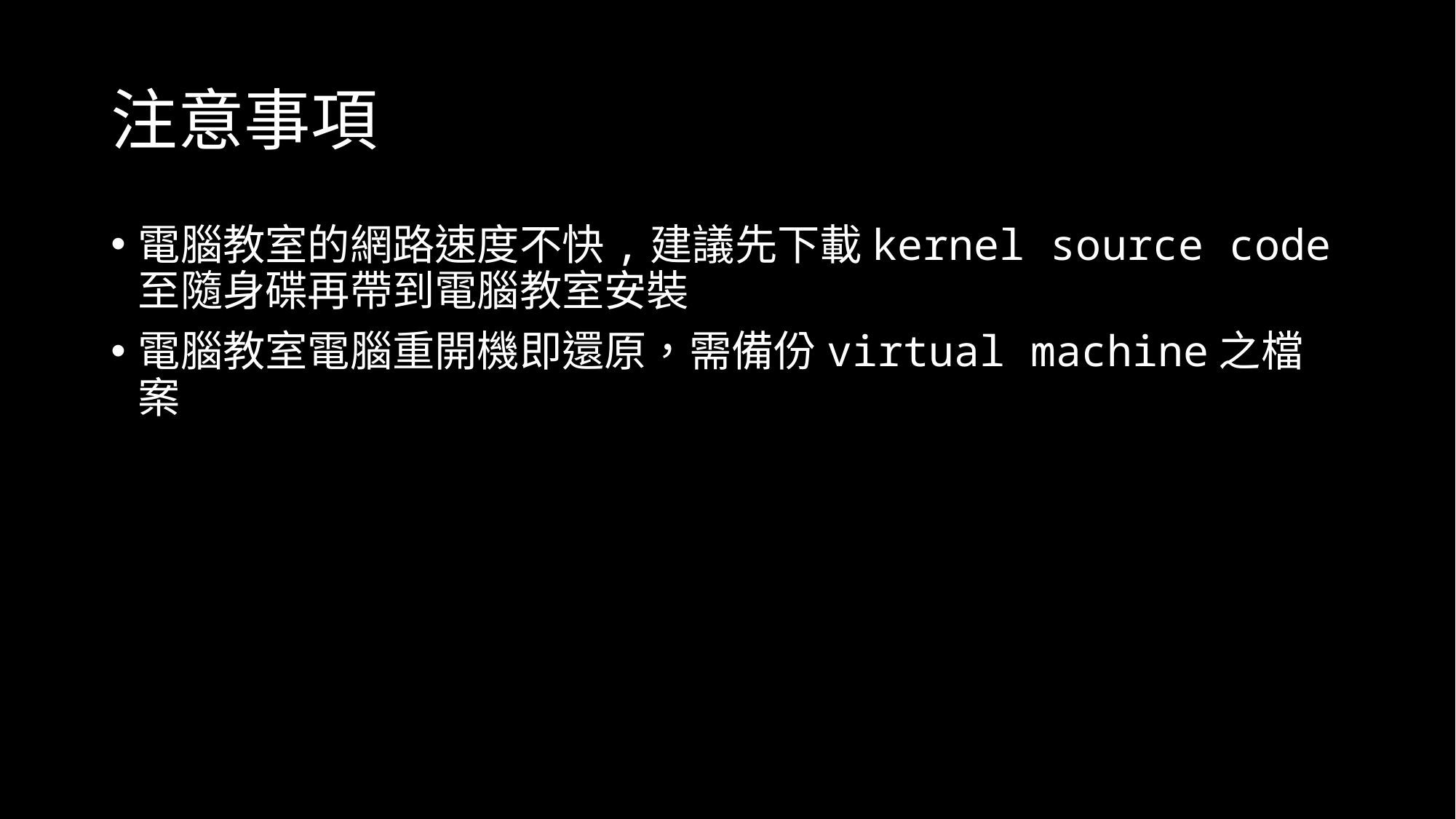

# 注意事項
電腦教室的網路速度不快,建議先下載kernel source code至隨身碟再帶到電腦教室安裝
電腦教室電腦重開機即還原，需備份virtual machine之檔案